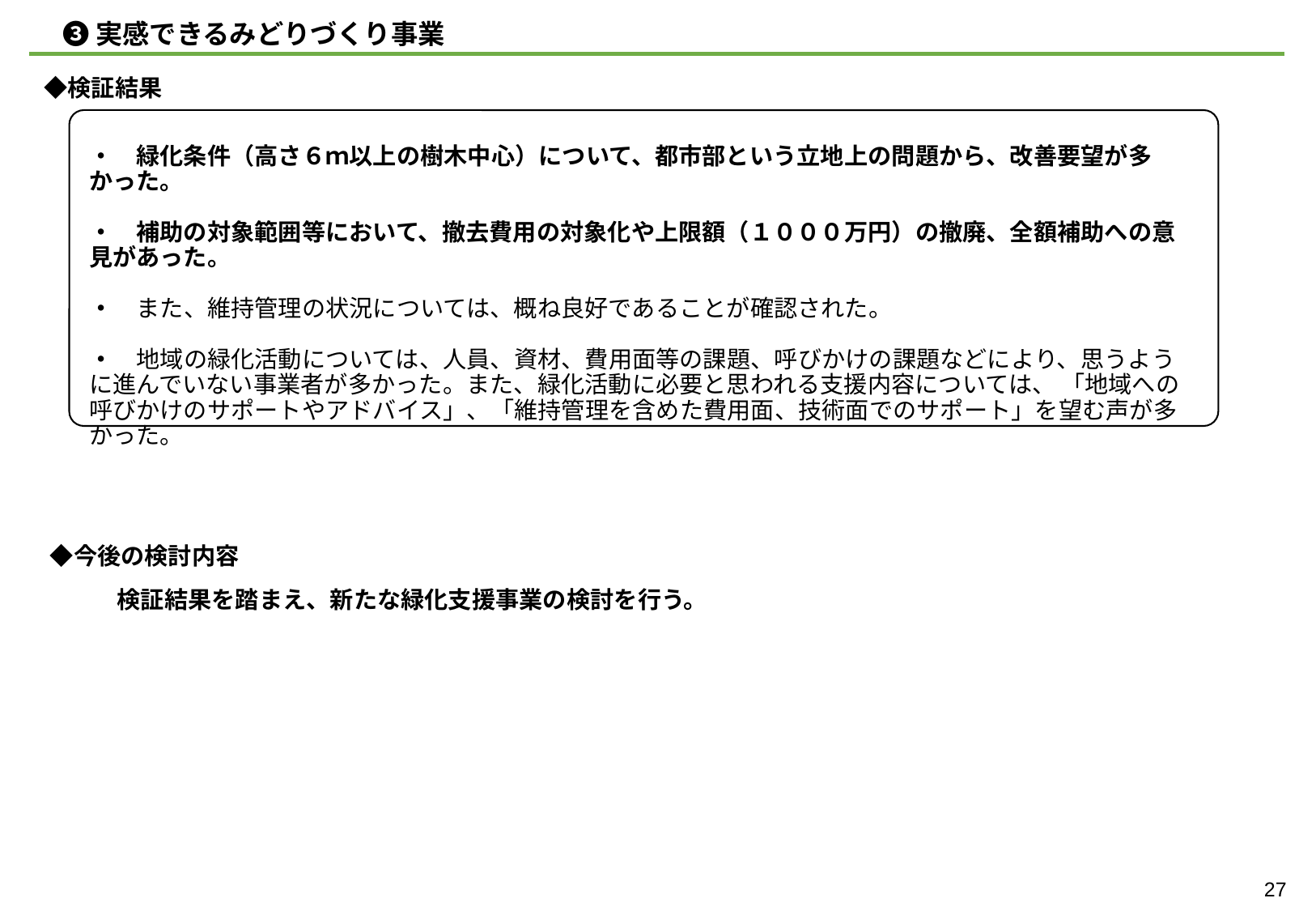

➌実感できるみどりづくり事業
　◆検証結果

・　緑化条件（高さ６ｍ以上の樹木中心）について、都市部という立地上の問題から、改善要望が多かった。

・　補助の対象範囲等において、撤去費用の対象化や上限額（１０００万円）の撤廃、全額補助への意見があった。

・　また、維持管理の状況については、概ね良好であることが確認された。

・　地域の緑化活動については、人員、資材、費用面等の課題、呼びかけの課題などにより、思うように進んでいない事業者が多かった。また、緑化活動に必要と思われる支援内容については、 「地域への呼びかけのサポートやアドバイス」、「維持管理を含めた費用面、技術面でのサポート」を望む声が多かった。

　◆今後の検討内容
検証結果を踏まえ、新たな緑化支援事業の検討を行う。
27